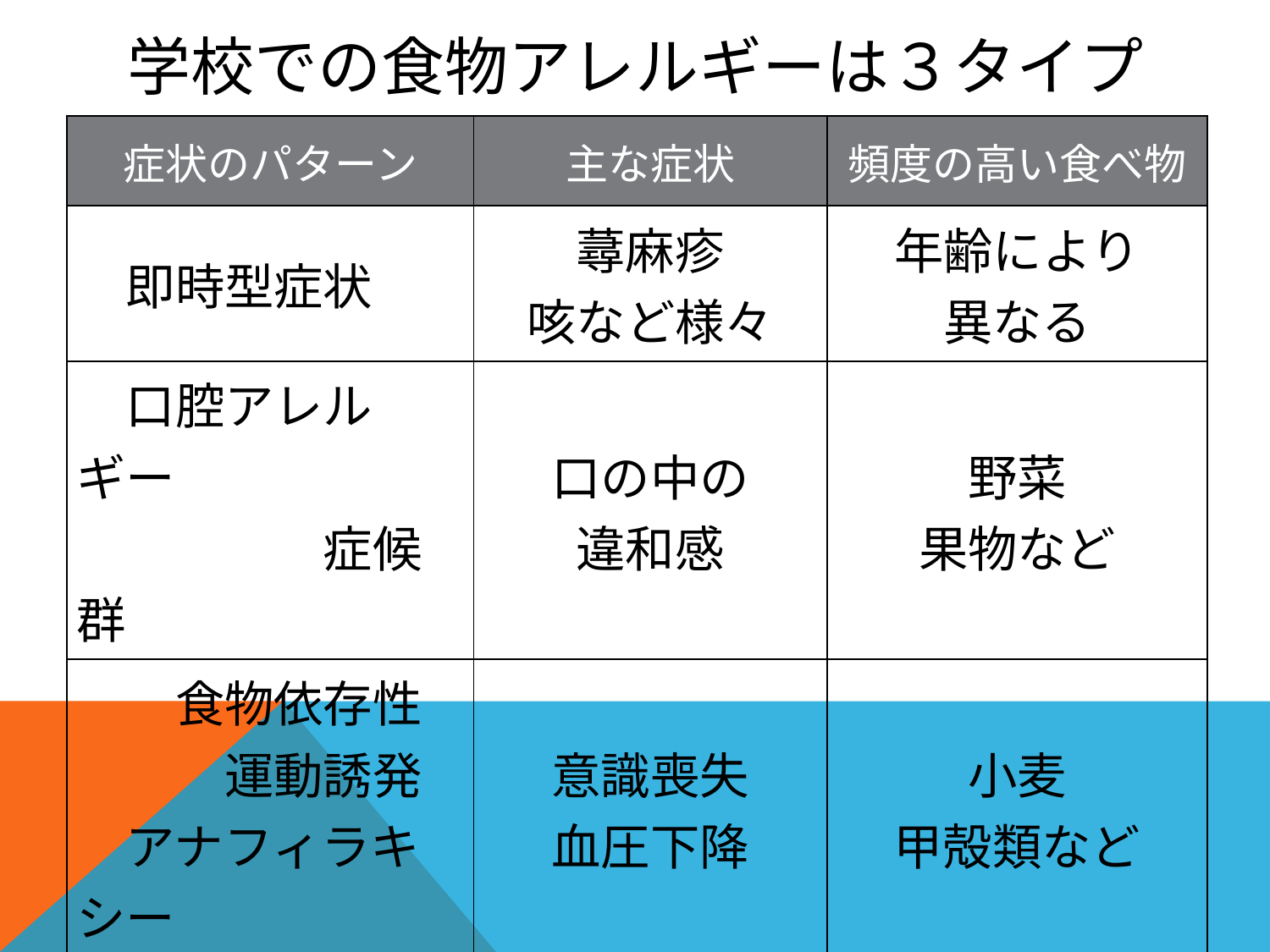

# 学校での食物アレルギーは３タイプ
| 症状のパターン | 主な症状 | 頻度の高い食べ物 |
| --- | --- | --- |
| 即時型症状 | 蕁麻疹 咳など様々 | 年齢により 異なる |
| 口腔アレルギー 　　　　　症候群 | 口の中の 違和感 | 野菜 果物など |
| 食物依存性 　　　運動誘発 　アナフィラキシー | 意識喪失 血圧下降 | 小麦 甲殻類など |